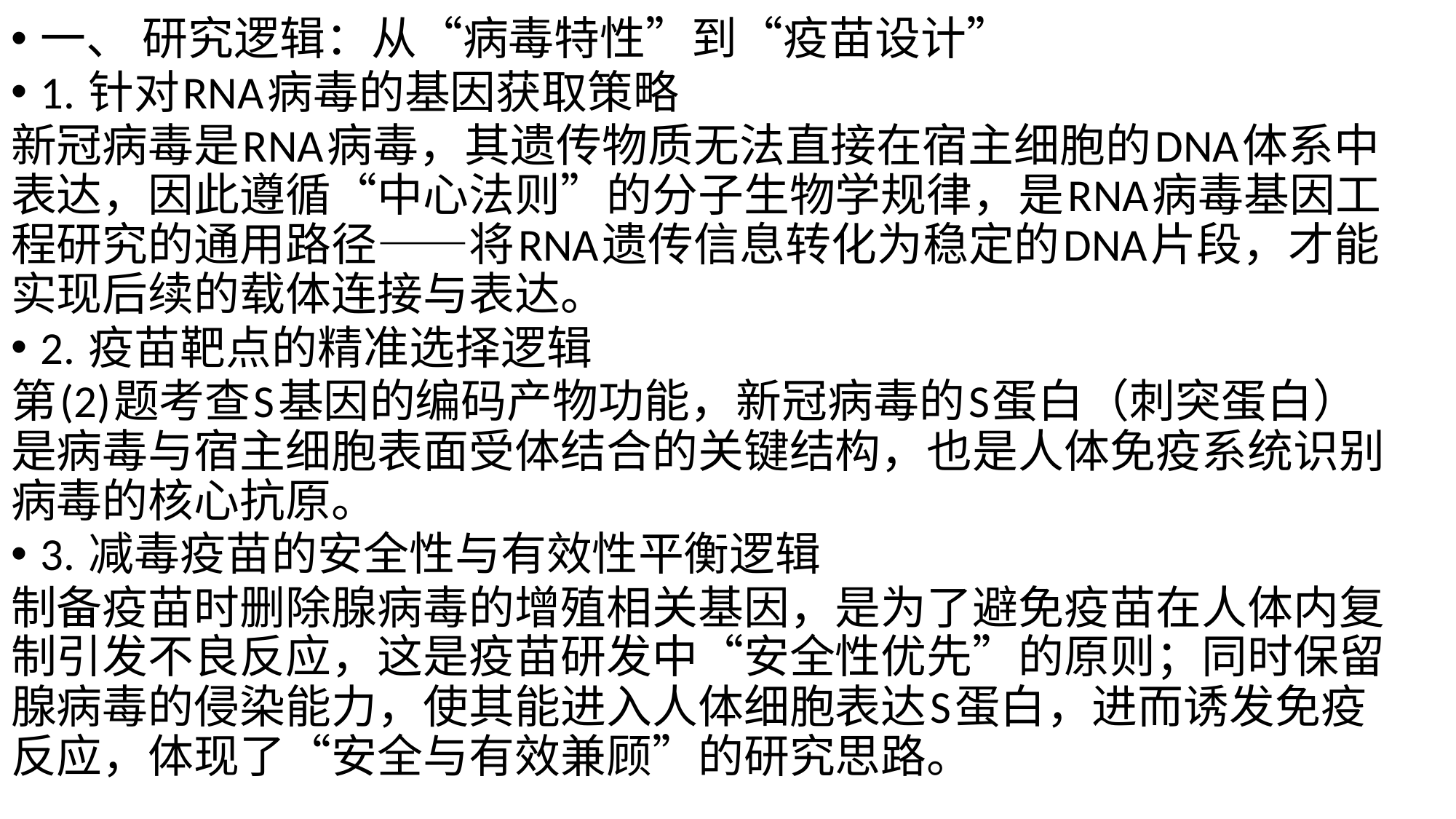

一、 研究逻辑：从“病毒特性”到“疫苗设计”
1. 针对RNA病毒的基因获取策略
新冠病毒是RNA病毒，其遗传物质无法直接在宿主细胞的DNA体系中表达，因此遵循“中心法则”的分子生物学规律，是RNA病毒基因工程研究的通用路径——将RNA遗传信息转化为稳定的DNA片段，才能实现后续的载体连接与表达。
2. 疫苗靶点的精准选择逻辑
第(2)题考查S基因的编码产物功能，新冠病毒的S蛋白（刺突蛋白）是病毒与宿主细胞表面受体结合的关键结构，也是人体免疫系统识别病毒的核心抗原。
3. 减毒疫苗的安全性与有效性平衡逻辑
制备疫苗时删除腺病毒的增殖相关基因，是为了避免疫苗在人体内复制引发不良反应，这是疫苗研发中“安全性优先”的原则；同时保留腺病毒的侵染能力，使其能进入人体细胞表达S蛋白，进而诱发免疫反应，体现了“安全与有效兼顾”的研究思路。